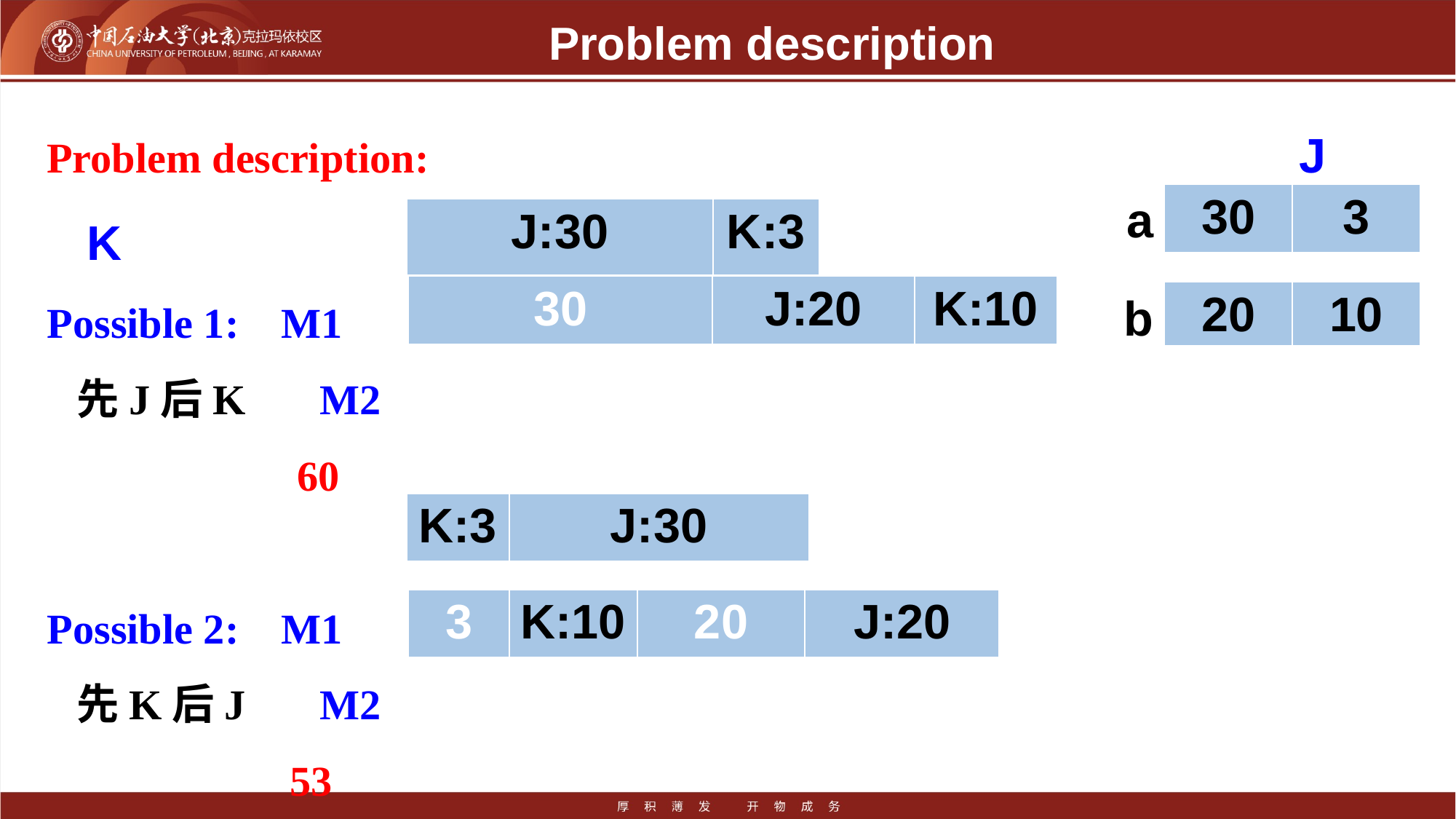

# Problem description
Problem description:                                                                   J	       K
Possible 1:    M1
  先J后K       M2
		   60

Possible 2:    M1
  先K后J       M2
                       53

a
| 30 | 3 |
| --- | --- |
| J:30 | K:3 |
| --- | --- |
| 30 | J:20 | K:10 |
| --- | --- | --- |
b
| 20 | 10 |
| --- | --- |
| K:3 | J:30 |
| --- | --- |
| 3 | K:10 | 20 | J:20 |
| --- | --- | --- | --- |